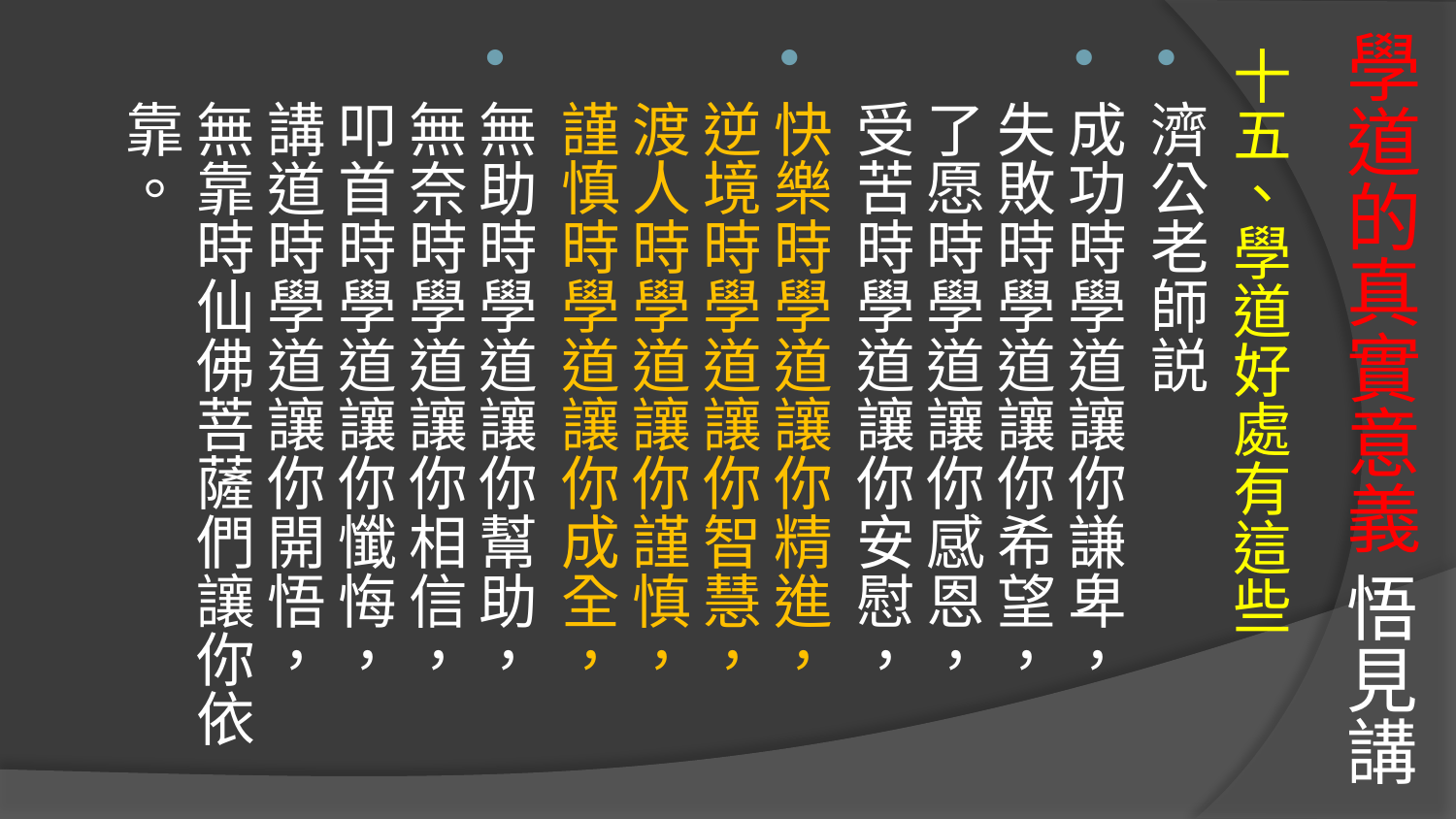

# 學道的真實意義 悟見講
十五、學道好處有這些
濟公老師説
成功時學道讓你謙卑，
失敗時學道讓你希望，
了愿時學道讓你感恩，
受苦時學道讓你安慰，
快樂時學道讓你精進，
逆境時學道讓你智慧，
渡人時學道讓你謹慎，
謹慎時學道讓你成全，
無助時學道讓你幫助，
無奈時學道讓你相信，
叩首時學道讓你懺悔，
講道時學道讓你開悟，
無靠時仙佛菩薩們讓你依靠。